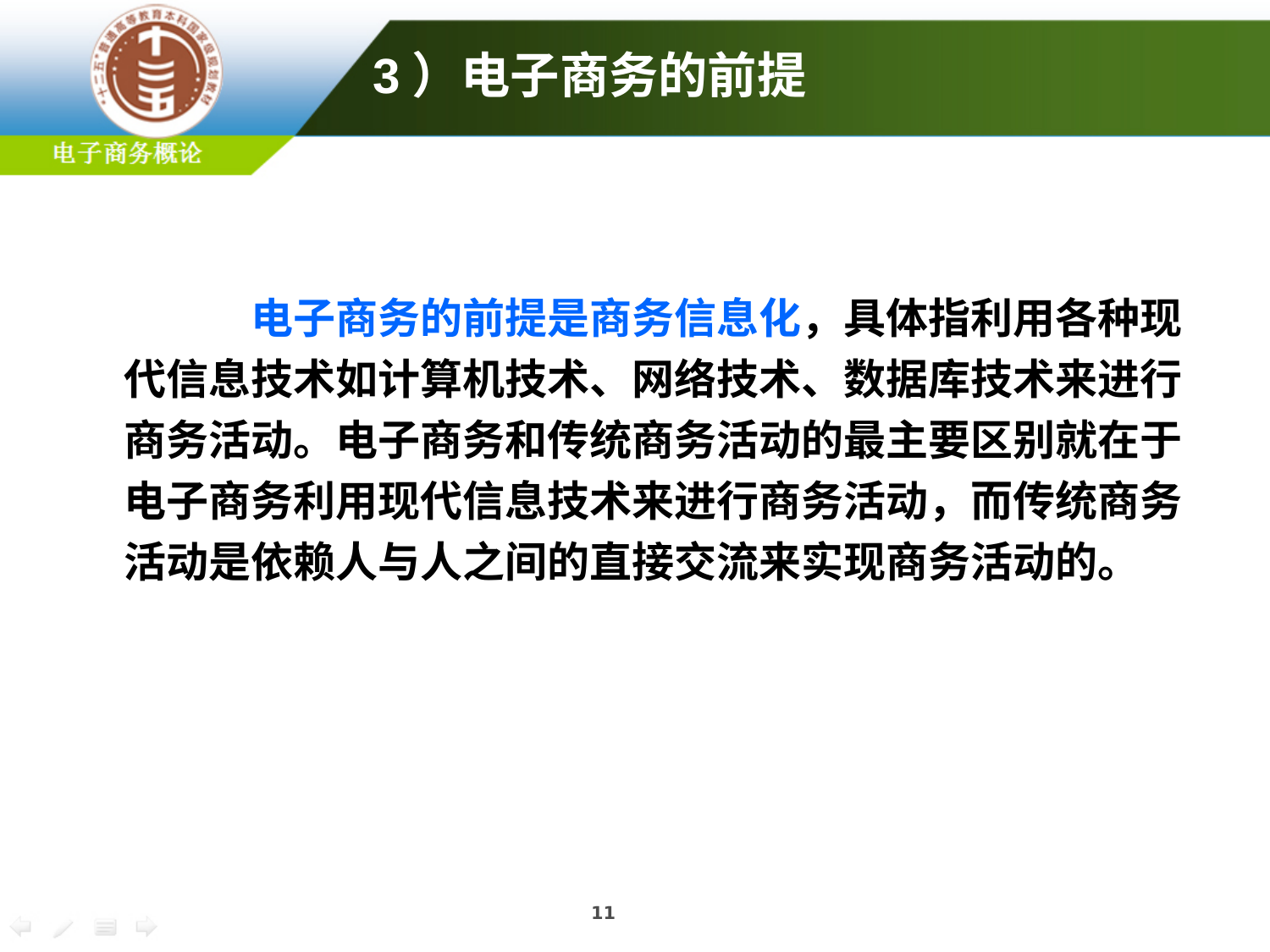

3）电子商务的前提
     	电子商务的前提是商务信息化，具体指利用各种现代信息技术如计算机技术、网络技术、数据库技术来进行商务活动。电子商务和传统商务活动的最主要区别就在于电子商务利用现代信息技术来进行商务活动，而传统商务活动是依赖人与人之间的直接交流来实现商务活动的。

11